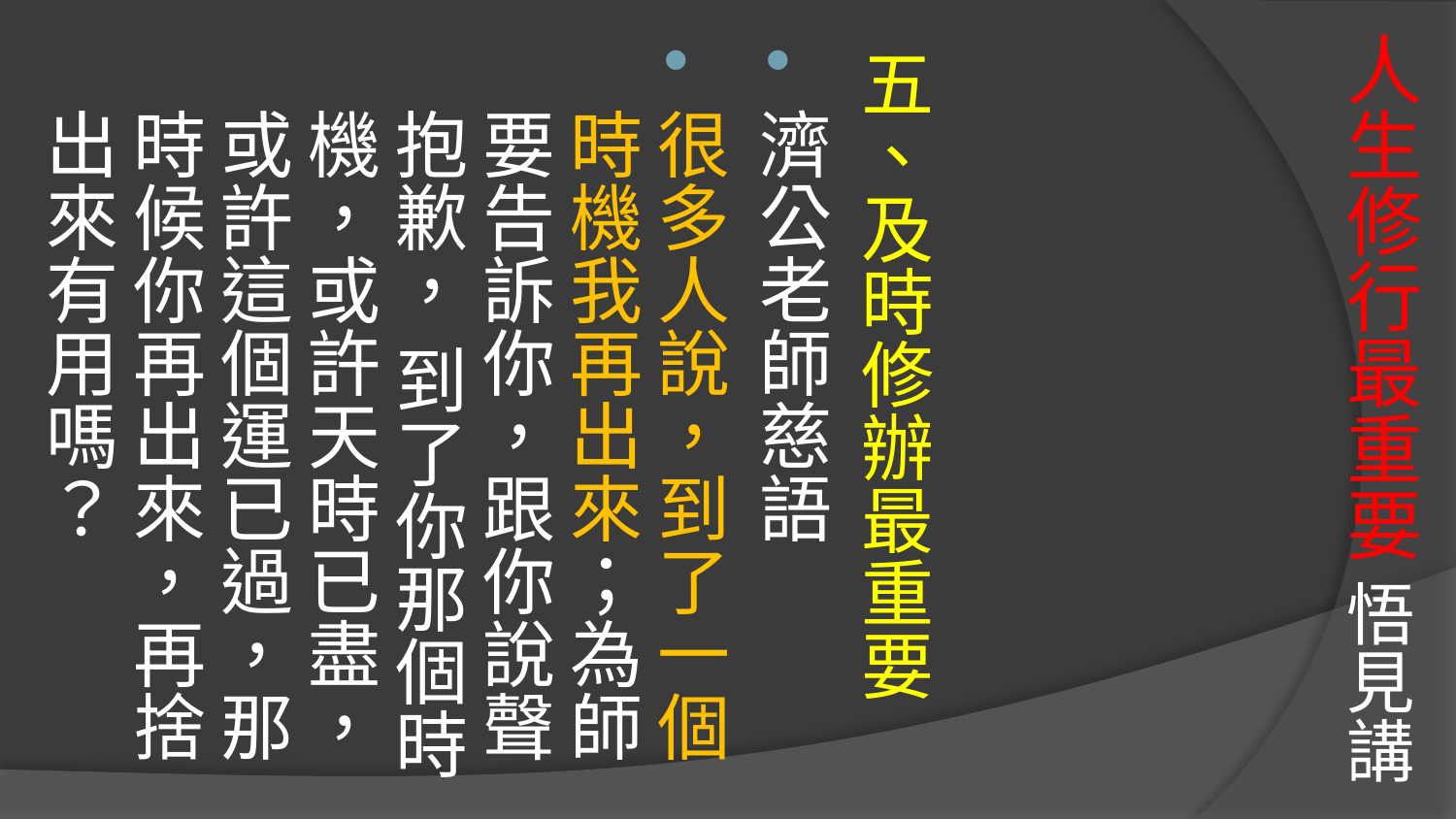

# 人生修行最重要 悟見講
五、及時修辦最重要
濟公老師慈語
很多人說，到了一個時機我再出來；為師要告訴你，跟你說聲抱歉， 到了你那個時機，或許天時已盡，或許這個運已過，那時候你再出來，再捨出來有用嗎？